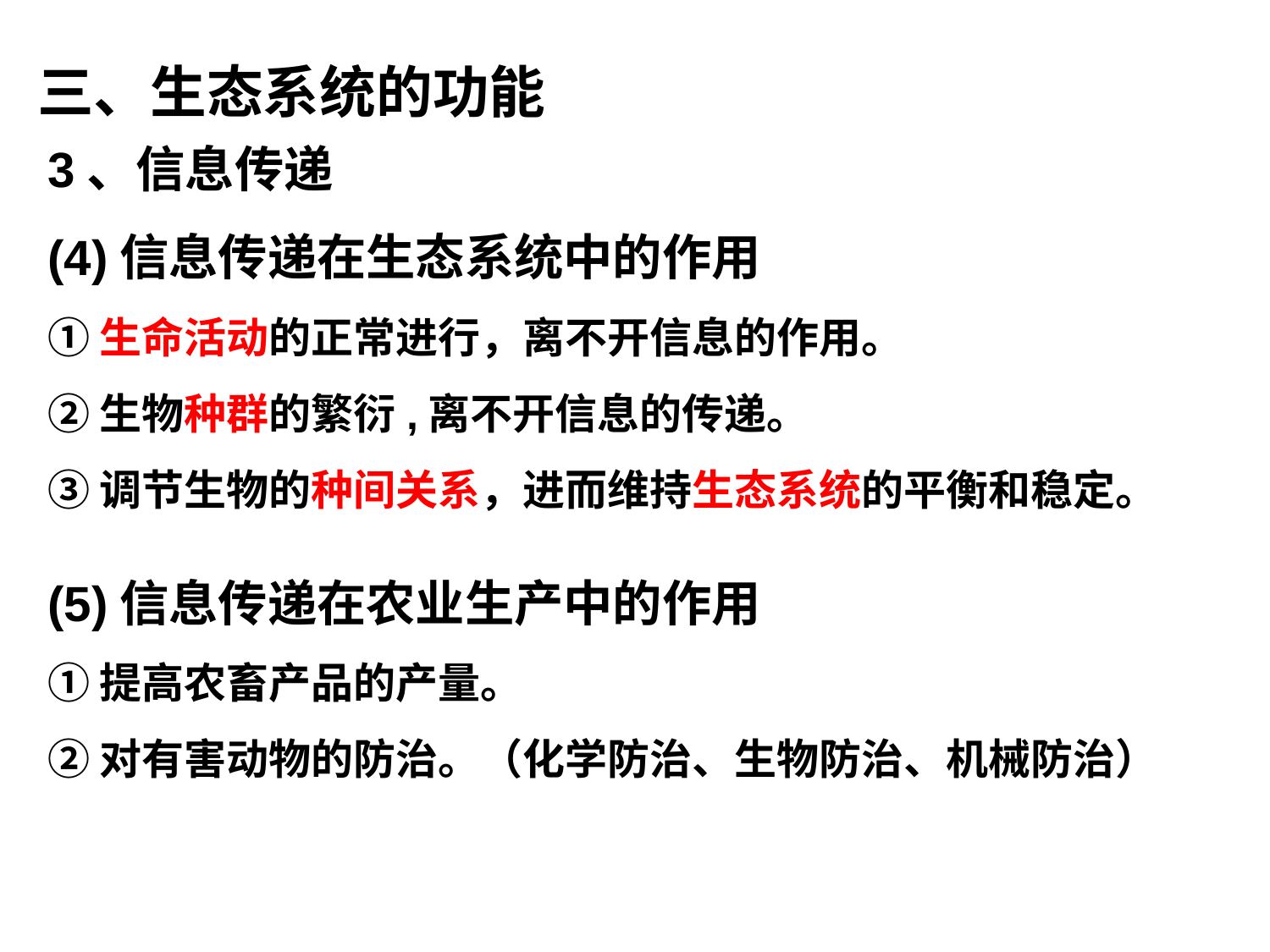

三、生态系统的功能
3、信息传递
(4)信息传递在生态系统中的作用
①生命活动的正常进行，离不开信息的作用。
②生物种群的繁衍,离不开信息的传递。
③调节生物的种间关系，进而维持生态系统的平衡和稳定。
(5)信息传递在农业生产中的作用
①提高农畜产品的产量。
②对有害动物的防治。（化学防治、生物防治、机械防治）